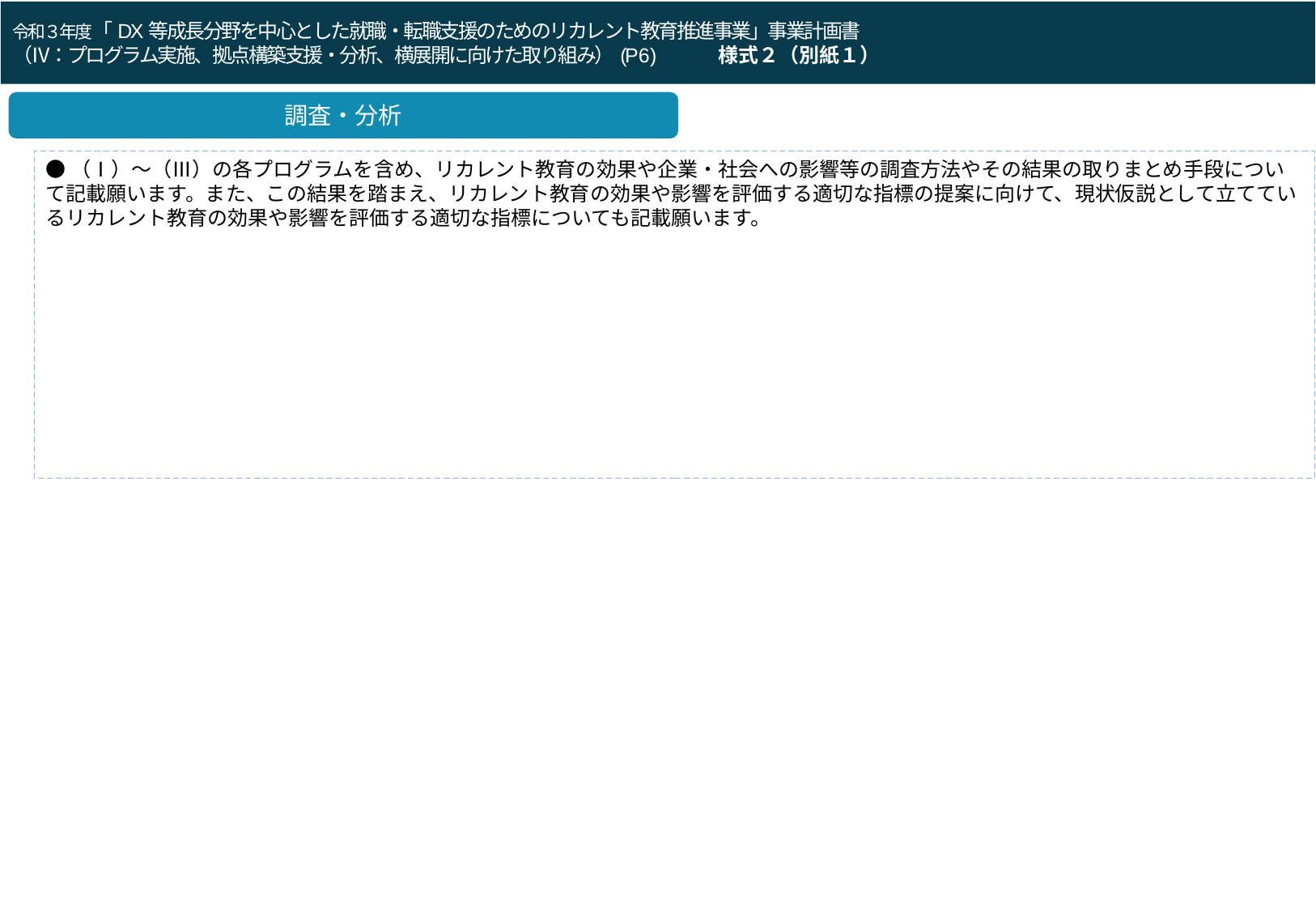

令和３年度「DX等成長分野を中心とした就職・転職支援のためのリカレント教育推進事業」事業計画書
（Ⅳ：プログラム実施、拠点構築支援・分析、横展開に向けた取り組み）(P6)　　　様式２（別紙１）
令和３年度「DX等成長分野を中心とした就職・転職支援のためのリカレント教育推進事業」事業計画書（Ⅰ：DXリテラシー）(P6)
調査・分析
●（Ⅰ）～（Ⅲ）の各プログラムを含め、リカレント教育の効果や企業・社会への影響等の調査方法やその結果の取りまとめ手段について記載願います。また、この結果を踏まえ、リカレント教育の効果や影響を評価する適切な指標の提案に向けて、現状仮説として立てているリカレント教育の効果や影響を評価する適切な指標についても記載願います。